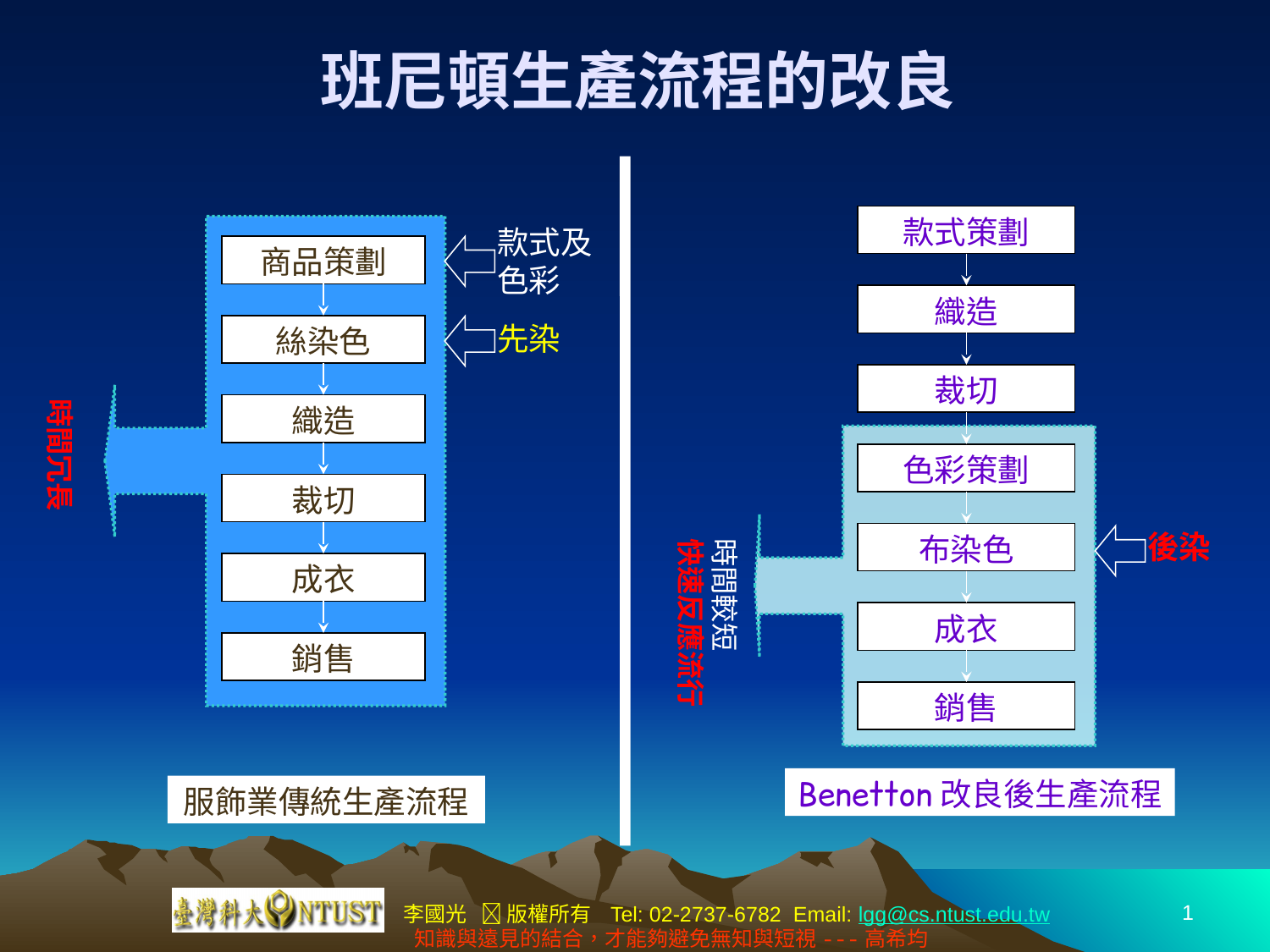

# 班尼頓生產流程的改良

款式策劃

款式及色彩
商品策劃

織造
先染
絲染色

裁切
時間冗長
織造

色彩策劃
裁切
後染
布染色

時間較短
快速反應流行
成衣
成衣
銷售
銷售
Benetton改良後生產流程
服飾業傳統生產流程
1